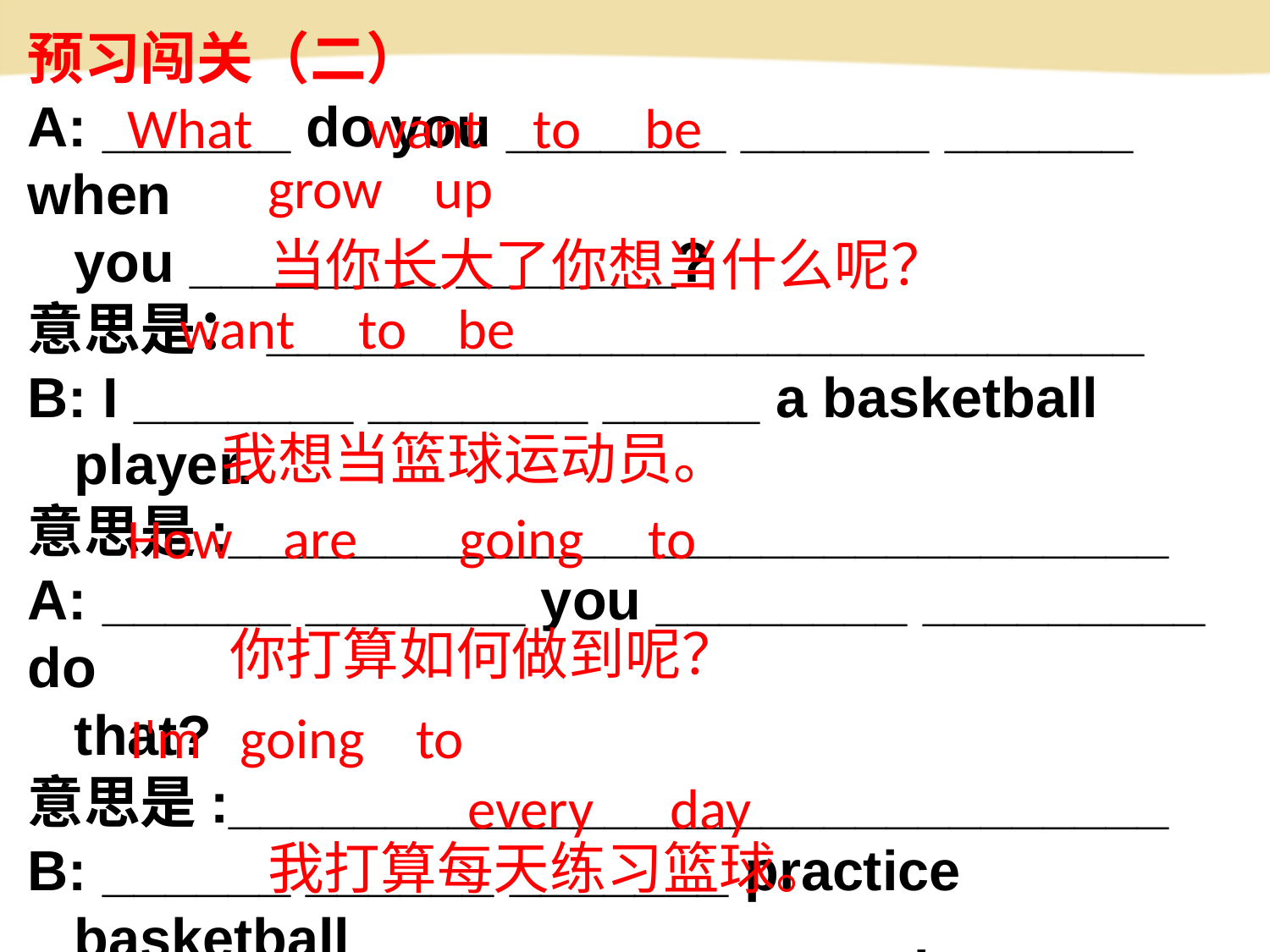

预习闯关（二）
A: ______ do you _______ ______ ______ when
   you ________ _______?
意思是：____________________________
B: I _______ _______ _____ a basketball
   player.
意思是:______________________________
A: ______ _______ you ________ _________ do
   that?
意思是:______________________________
B: ______ ______ _______ practice
   basketball _________ ________.
意思是：_____________________________
What         want    to     be
grow    up
当你长大了你想当什么呢？
 want     to    be
我想当篮球运动员。
How    are        going     to
你打算如何做到呢？
 I'm   going    to
every      day
我打算每天练习篮球。